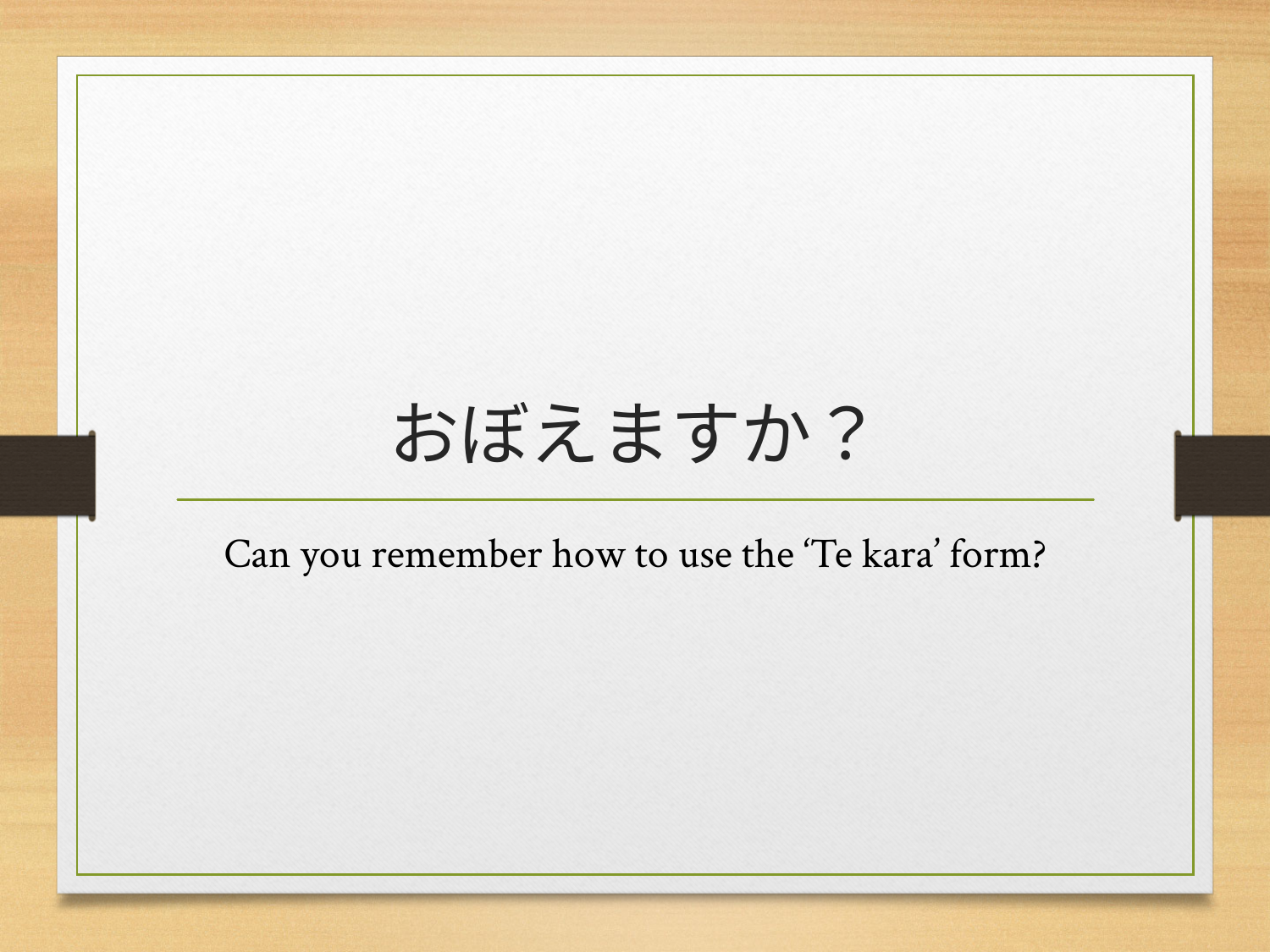

# おぼえますか？
Can you remember how to use the ‘Te kara’ form?